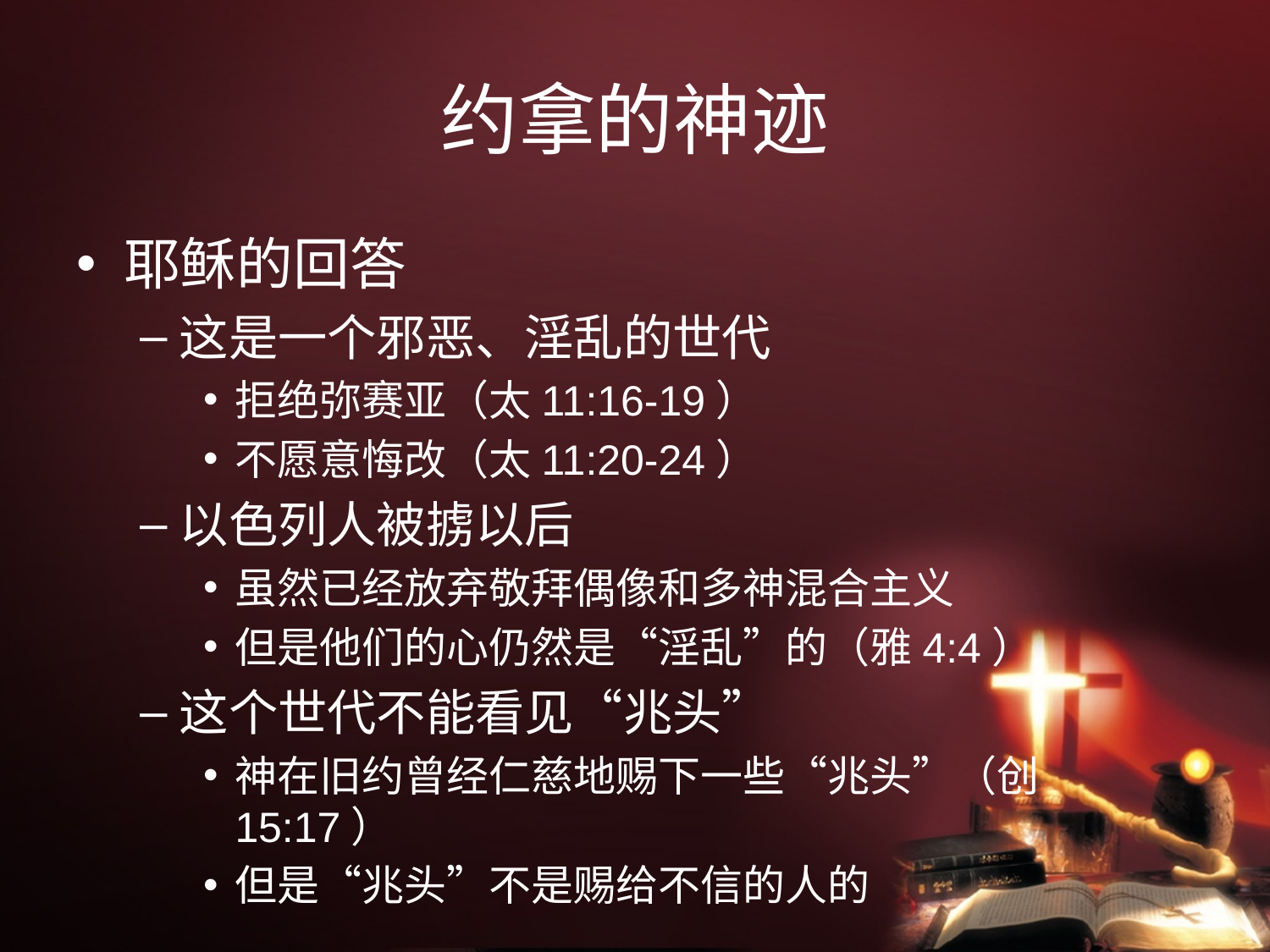

# 约拿的神迹
耶稣的回答
这是一个邪恶、淫乱的世代
拒绝弥赛亚（太11:16-19）
不愿意悔改（太11:20-24）
以色列人被掳以后
虽然已经放弃敬拜偶像和多神混合主义
但是他们的心仍然是“淫乱”的（雅4:4）
这个世代不能看见“兆头”
神在旧约曾经仁慈地赐下一些“兆头”（创15:17）
但是“兆头”不是赐给不信的人的